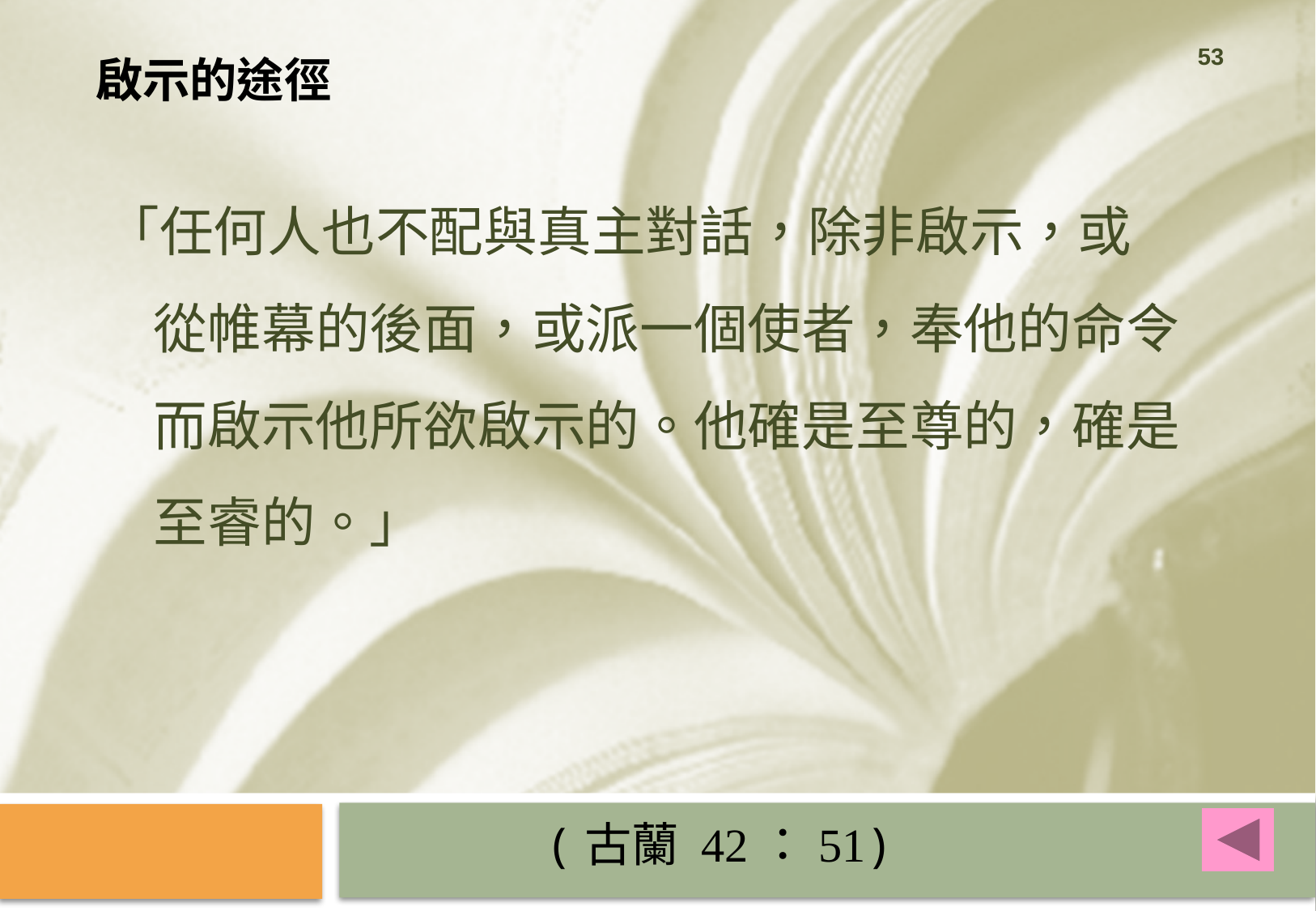

53
啟示的途徑
「任何人也不配與真主對話，除非啟示，或從帷幕的後面，或派一個使者，奉他的命令而啟示他所欲啟示的。他確是至尊的，確是至睿的。」

(古蘭 42：51)